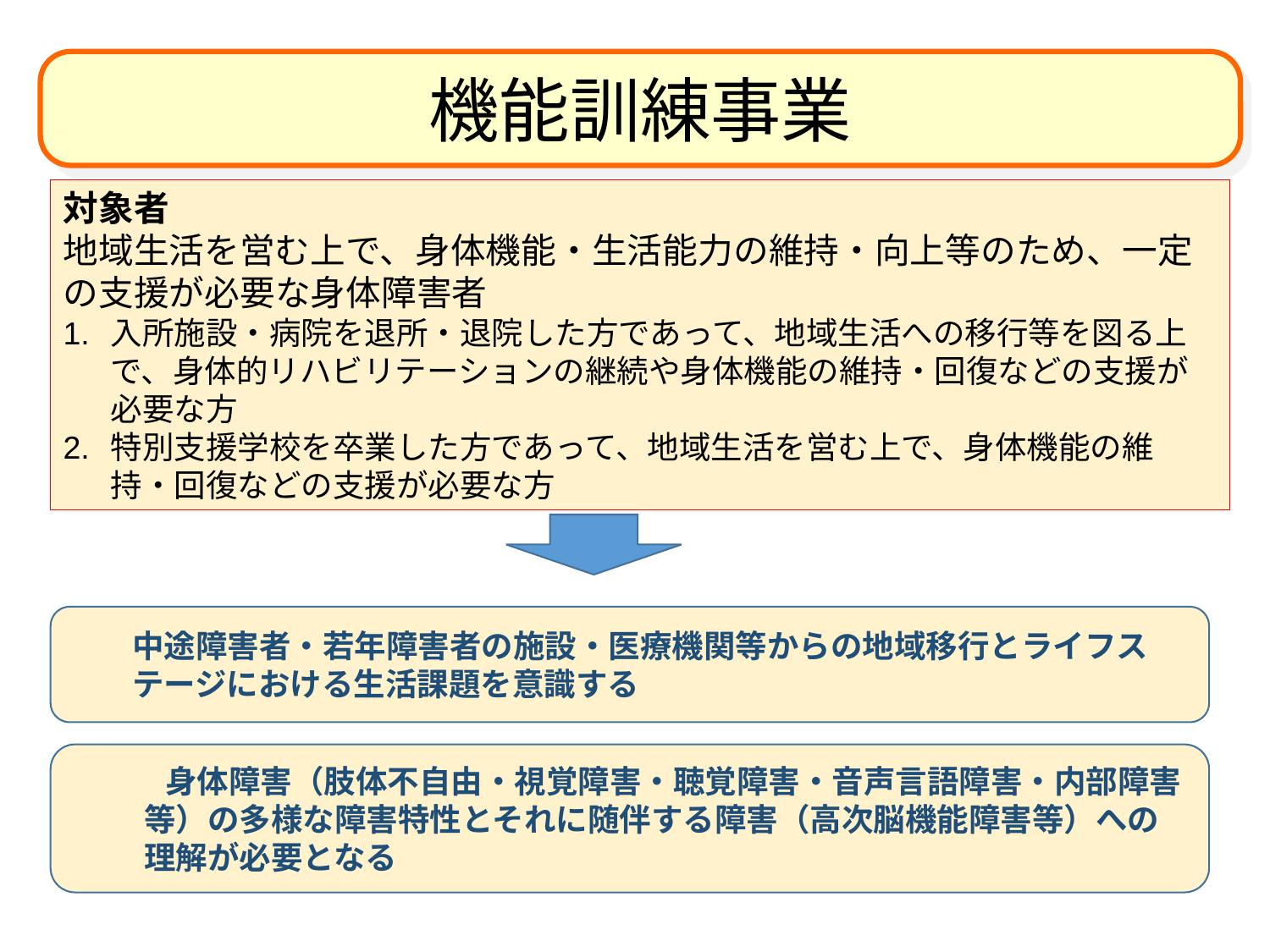

機能訓練事業
対象者
地域生活を営む上で、身体機能・生活能力の維持・向上等のため、一定の支援が必要な身体障害者
入所施設・病院を退所・退院した方であって、地域生活への移行等を図る上で、身体的リハビリテーションの継続や身体機能の維持・回復などの支援が必要な方
特別支援学校を卒業した方であって、地域生活を営む上で、身体機能の維持・回復などの支援が必要な方

中途障害者・若年障害者の施設・医療機関等からの地域移行とライフステージにおける生活課題を意識する
　　　身体障害（肢体不自由・視覚障害・聴覚障害・音声言語障害・内部障害等）の多様な障害特性とそれに随伴する障害（高次脳機能障害等）への理解が必要となる